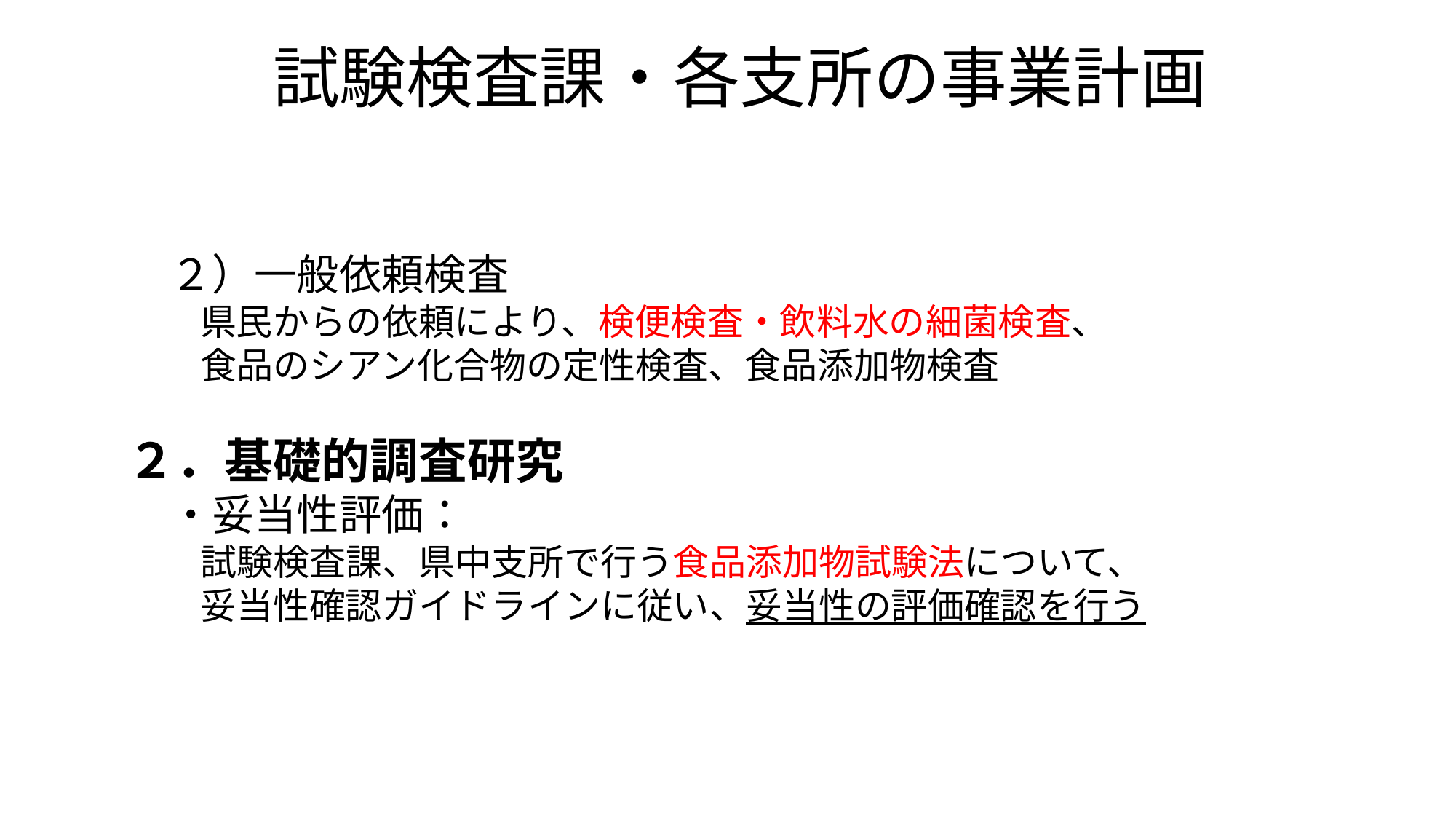

試験検査課・各支所の事業計画
　２）一般依頼検査
　　県民からの依頼により、検便検査・飲料水の細菌検査、
　　食品のシアン化合物の定性検査、食品添加物検査

２．基礎的調査研究
　・妥当性評価：
　　試験検査課、県中支所で行う食品添加物試験法について、
　　妥当性確認ガイドラインに従い、妥当性の評価確認を行う